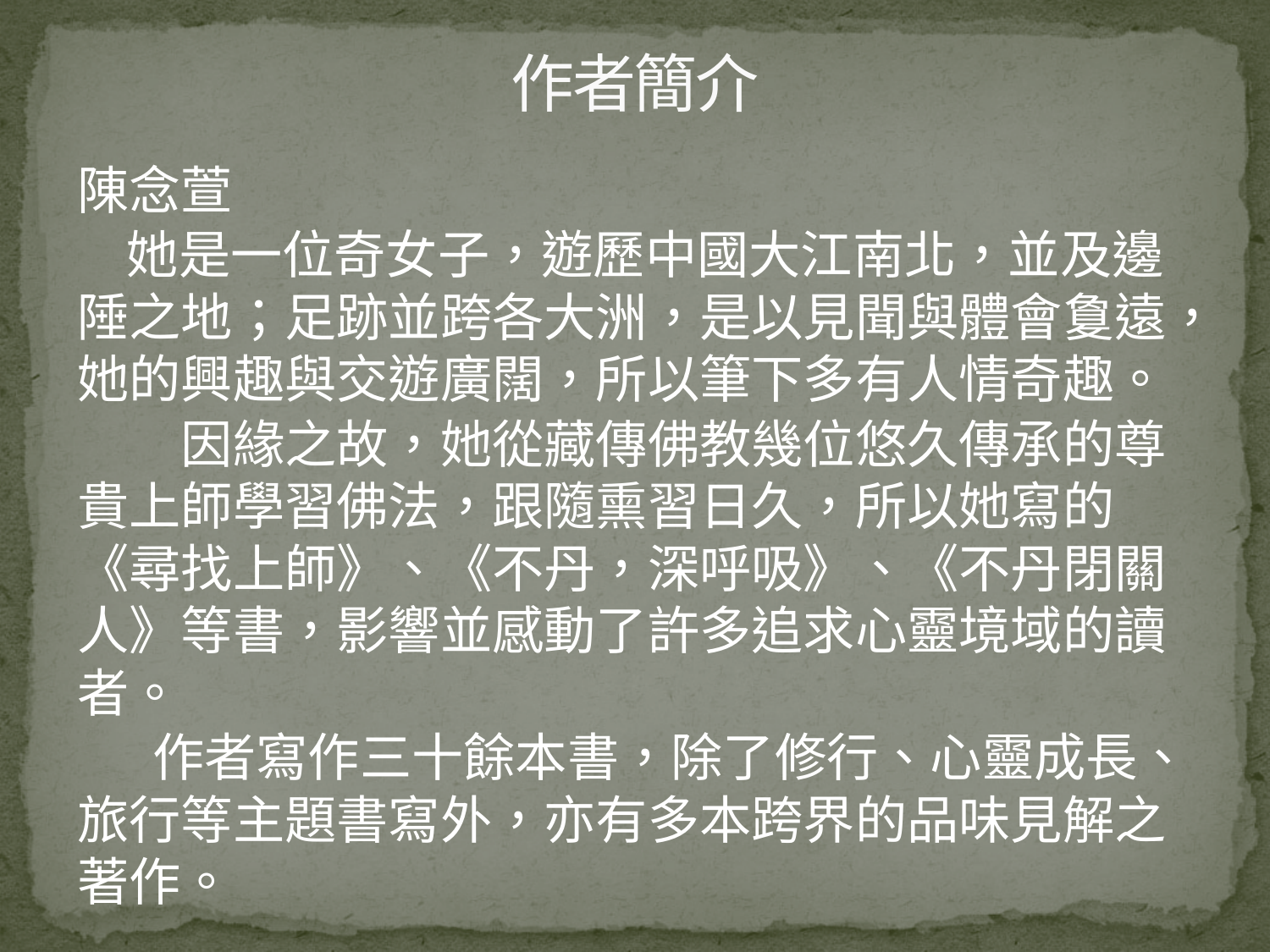

# 作者簡介

陳念萱
    她是一位奇女子，遊歷中國大江南北，並及邊陲之地；足跡並跨各大洲，是以見聞與體會敻遠，她的興趣與交遊廣闊，所以筆下多有人情奇趣。
　　因緣之故，她從藏傳佛教幾位悠久傳承的尊貴上師學習佛法，跟隨熏習日久，所以她寫的《尋找上師》、《不丹，深呼吸》、《不丹閉關人》等書，影響並感動了許多追求心靈境域的讀者。
　  作者寫作三十餘本書，除了修行、心靈成長、旅行等主題書寫外，亦有多本跨界的品味見解之著作。